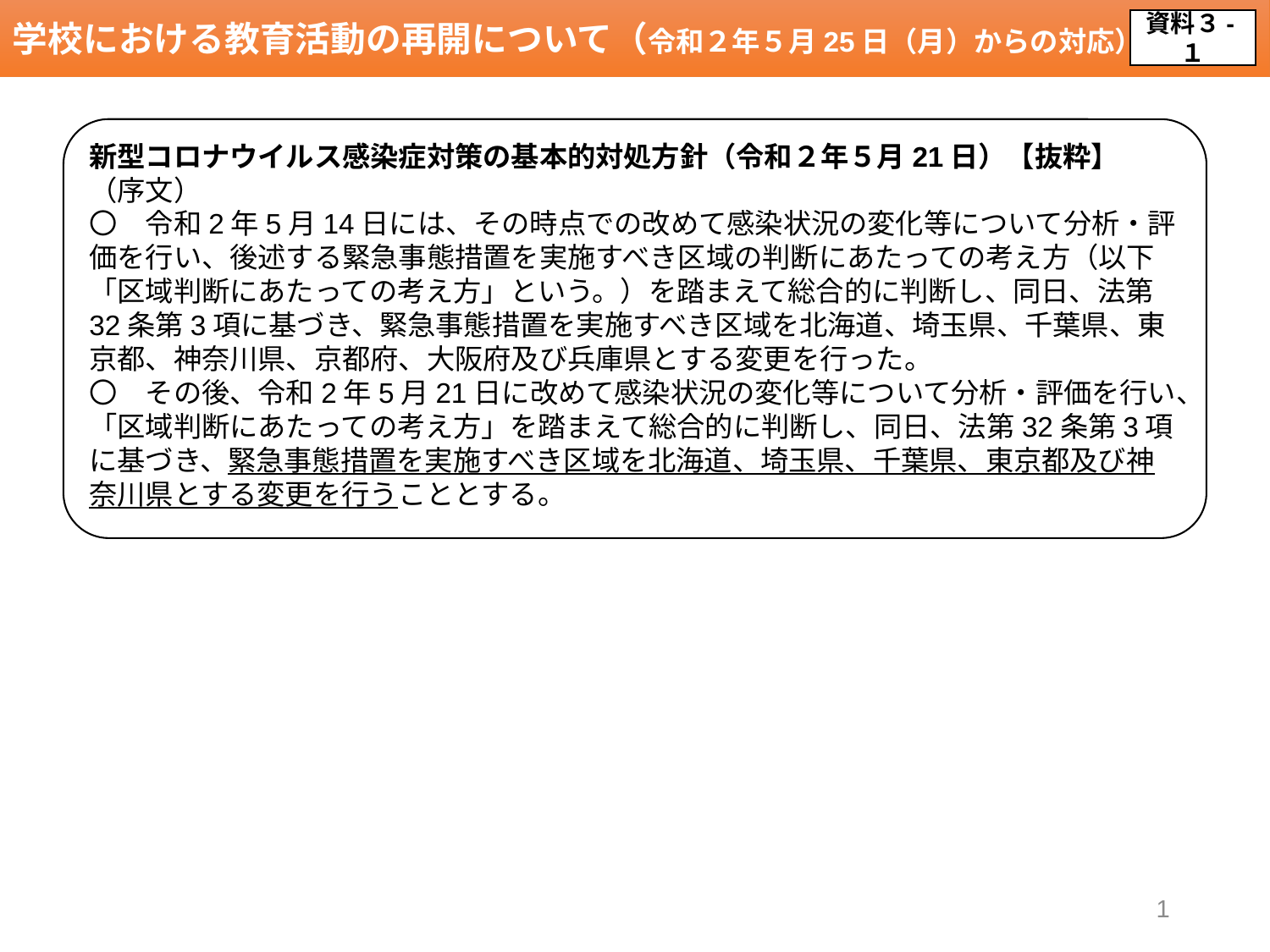

学校における教育活動の再開について（令和２年５月25日（月）からの対応）
資料３-１
新型コロナウイルス感染症対策の基本的対処方針（令和２年５月21日）【抜粋】
（序文）
〇　令和2年5月14日には、その時点での改めて感染状況の変化等について分析・評価を行い、後述する緊急事態措置を実施すべき区域の判断にあたっての考え方（以下「区域判断にあたっての考え方」という。）を踏まえて総合的に判断し、同日、法第32条第3項に基づき、緊急事態措置を実施すべき区域を北海道、埼玉県、千葉県、東京都、神奈川県、京都府、大阪府及び兵庫県とする変更を行った。
〇　その後、令和2年5月21日に改めて感染状況の変化等について分析・評価を行い、「区域判断にあたっての考え方」を踏まえて総合的に判断し、同日、法第32条第3項に基づき、緊急事態措置を実施すべき区域を北海道、埼玉県、千葉県、東京都及び神奈川県とする変更を行うこととする。
1